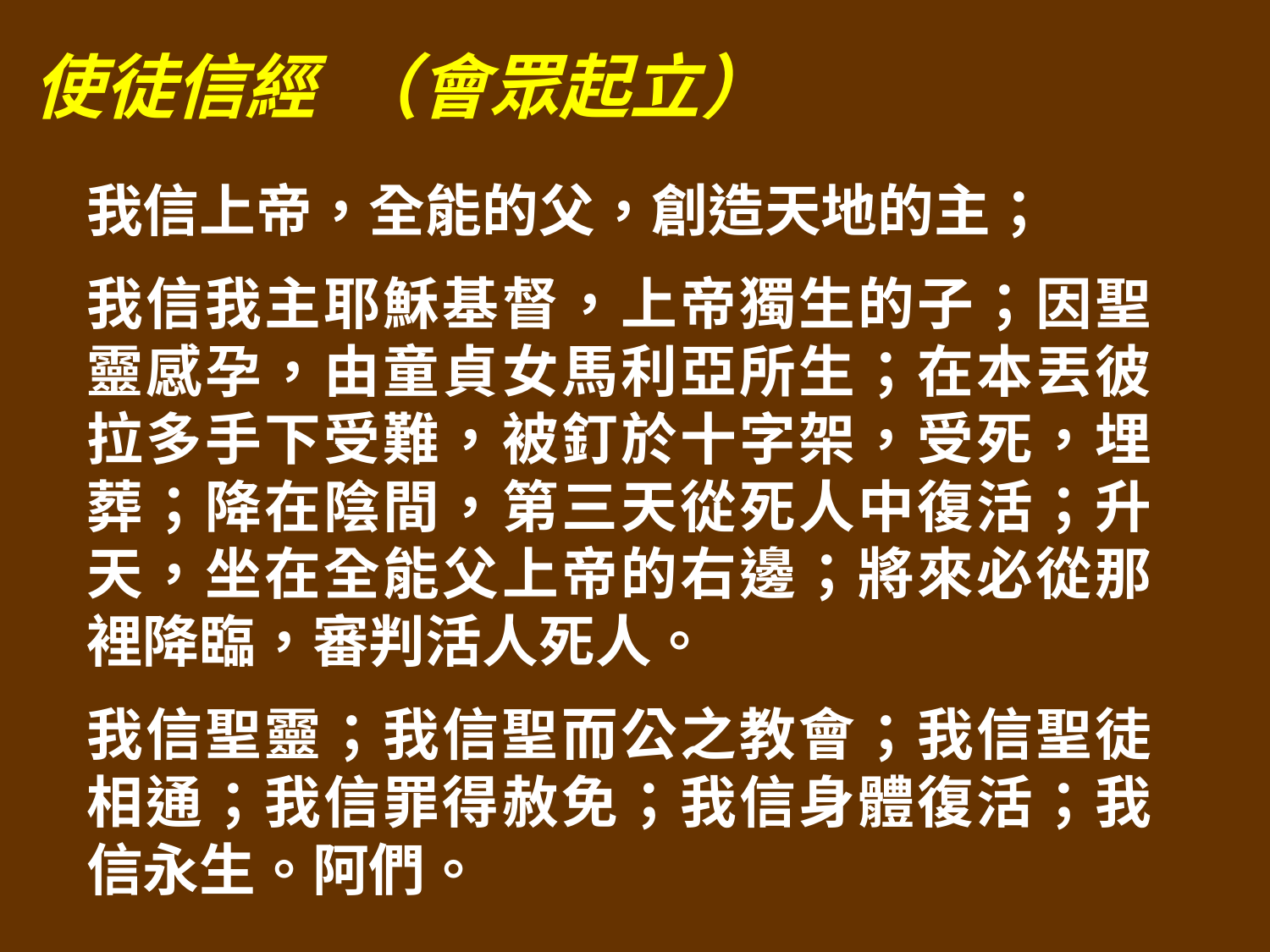

# 使徒信經  （會眾起立）
我信上帝，全能的父，創造天地的主；
我信我主耶穌基督，上帝獨生的子；因聖靈感孕，由童貞女馬利亞所生；在本丟彼拉多手下受難，被釘於十字架，受死，埋葬；降在陰間，第三天從死人中復活；升天，坐在全能父上帝的右邊；將來必從那裡降臨，審判活人死人。
我信聖靈；我信聖而公之教會；我信聖徒相通；我信罪得赦免；我信身體復活；我信永生。阿們。